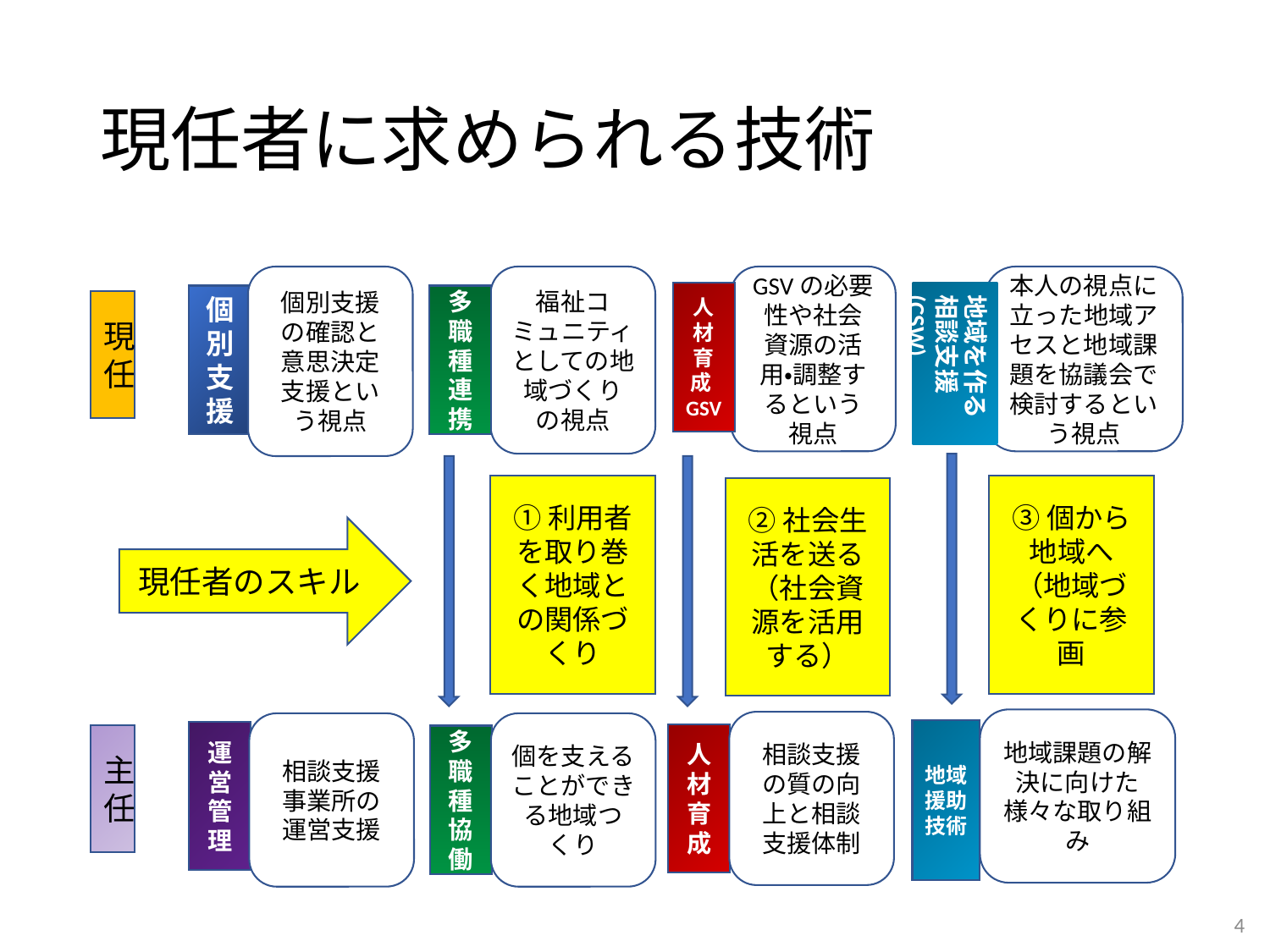

# 現任者に求められる技術
個別支援の確認と意思決定支援という視点
福祉コミュニティとしての地域づくりの視点
GSVの必要性や社会資源の活用・調整するという視点
本人の視点に立った地域アセスと地域課題を協議会で検討するという視点
地域を作る相談支援(CSW)
人材育成GSV
個別支援
多職種連携
現任

①利用者を取り巻く地域との関係づくり
③個から地域へ（地域づくりに参画
②社会生活を送る（社会資源を活用する）
現任者のスキル
地域課題の解決に向けた様々な取り組み
相談支援の質の向上と相談支援体制
個を支えることができる地域つくり
相談支援事業所の運営支援
地域援助技術
運営管理
人材育成
主任
多職種協働
4